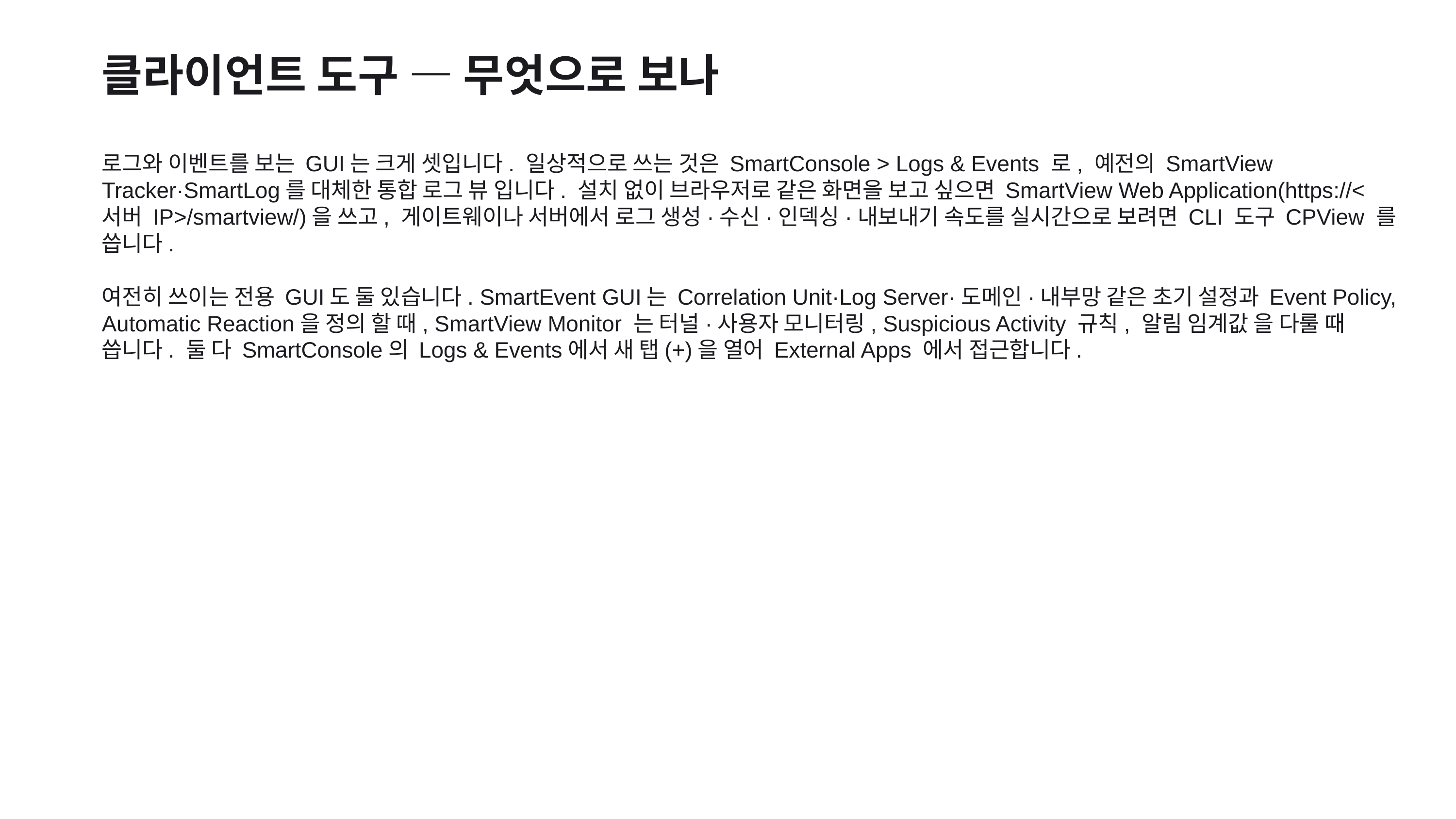

클라이언트 도구 — 무엇으로 보나
로그와 이벤트를 보는 GUI는 크게 셋입니다. 일상적으로 쓰는 것은 SmartConsole > Logs & Events 로, 예전의 SmartView Tracker·SmartLog를 대체한 통합 로그 뷰 입니다. 설치 없이 브라우저로 같은 화면을 보고 싶으면 SmartView Web Application(https://<서버 IP>/smartview/)을 쓰고, 게이트웨이나 서버에서 로그 생성·수신·인덱싱·내보내기 속도를 실시간으로 보려면 CLI 도구 CPView 를 씁니다.

여전히 쓰이는 전용 GUI도 둘 있습니다. SmartEvent GUI는 Correlation Unit·Log Server·도메인·내부망 같은 초기 설정과 Event Policy, Automatic Reaction을 정의 할 때, SmartView Monitor 는 터널·사용자 모니터링, Suspicious Activity 규칙, 알림 임계값 을 다룰 때 씁니다. 둘 다 SmartConsole의 Logs & Events에서 새 탭(+)을 열어 External Apps 에서 접근합니다.